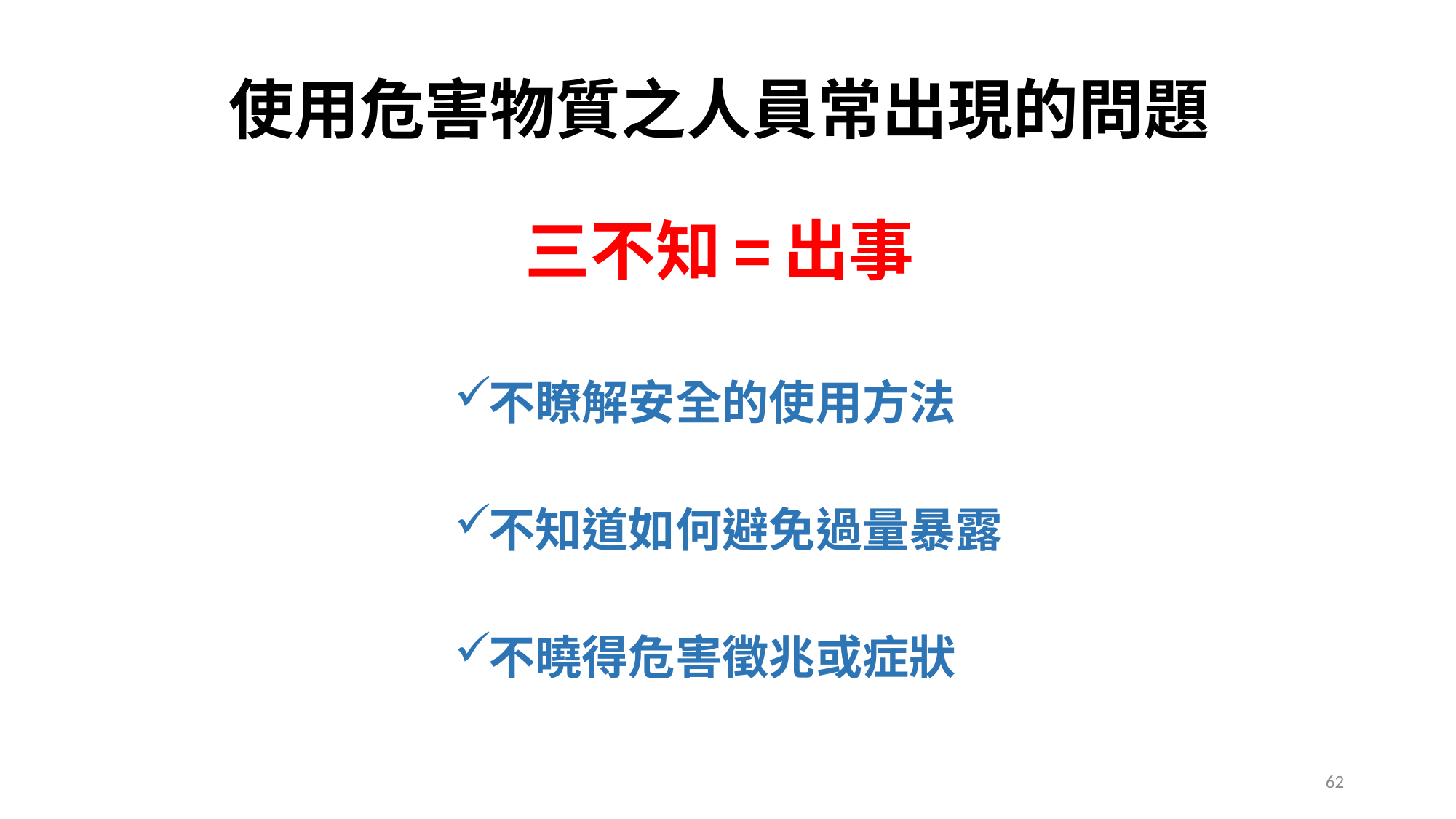

使用危害物質之人員常出現的問題

三不知=出事

不瞭解安全的使用方法

不知道如何避免過量暴露

不曉得危害徵兆或症狀
62